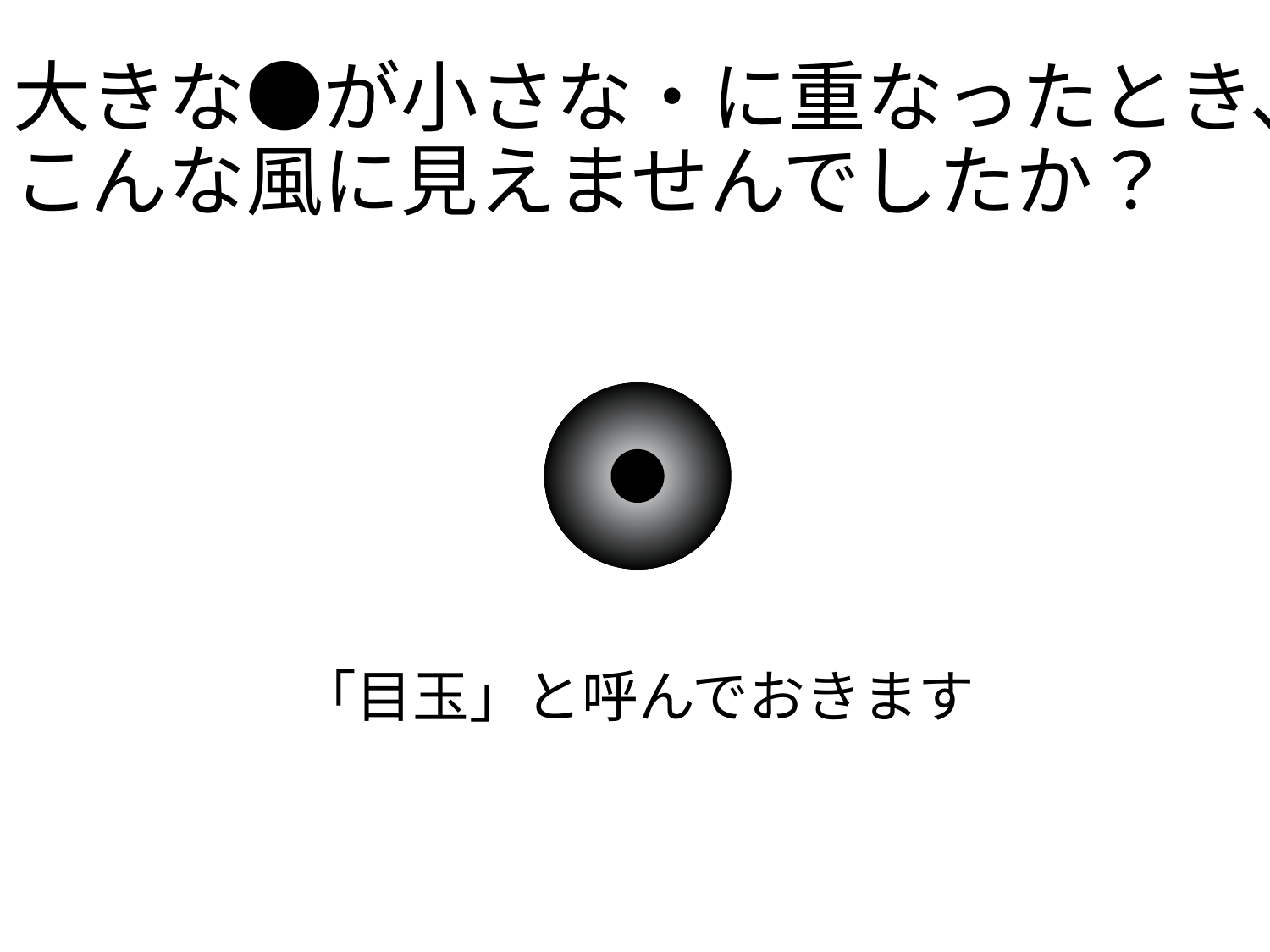

# 大きな●が小さな・に重なったとき、こんな風に見えませんでしたか？

「目玉」と呼んでおきます